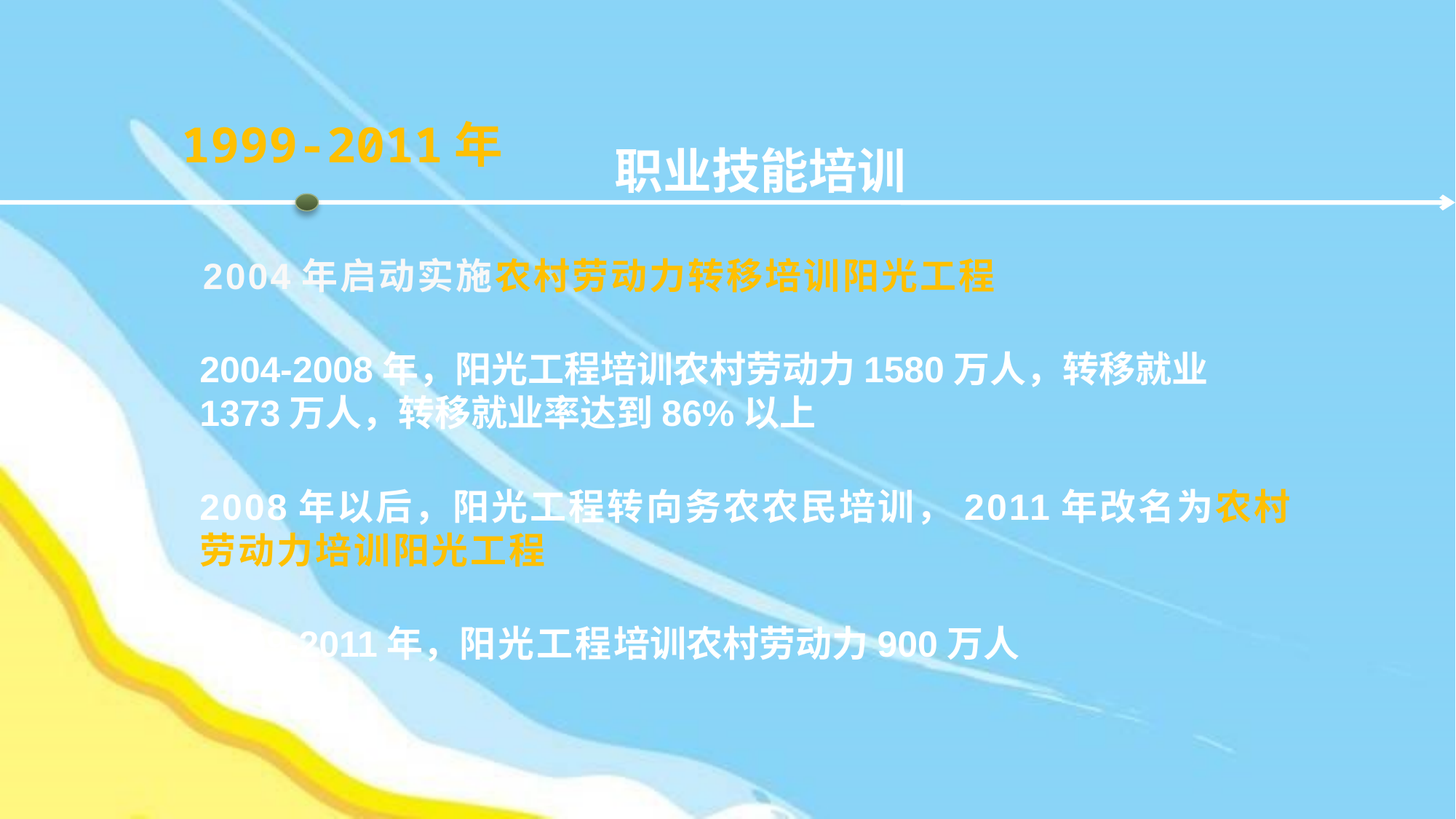

1999-2011年
职业技能培训

2004年启动实施农村劳动力转移培训阳光工程
2004-2008年，阳光工程培训农村劳动力1580万人，转移就业1373万人，转移就业率达到86%以上
2008年以后，阳光工程转向务农农民培训，2011年改名为农村劳动力培训阳光工程
2009-2011年，阳光工程培训农村劳动力900万人